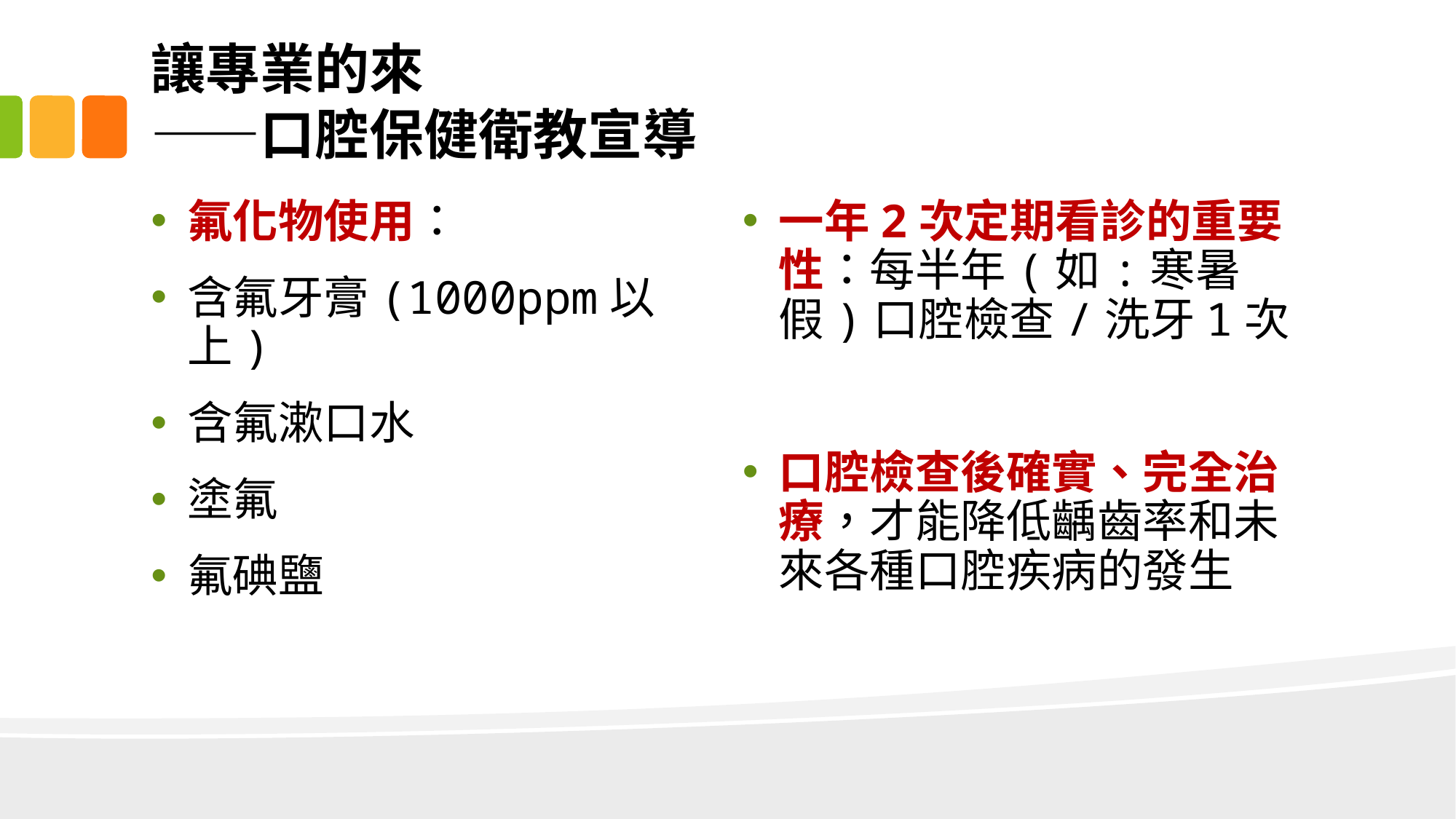

# 讓專業的來 ——口腔保健衛教宣導
氟化物使用：
含氟牙膏(1000ppm以上)
含氟漱口水
塗氟
氟碘鹽
一年2次定期看診的重要性：每半年(如:寒暑假)口腔檢查/洗牙1次

口腔檢查後確實、完全治療，才能降低齲齒率和未來各種口腔疾病的發生